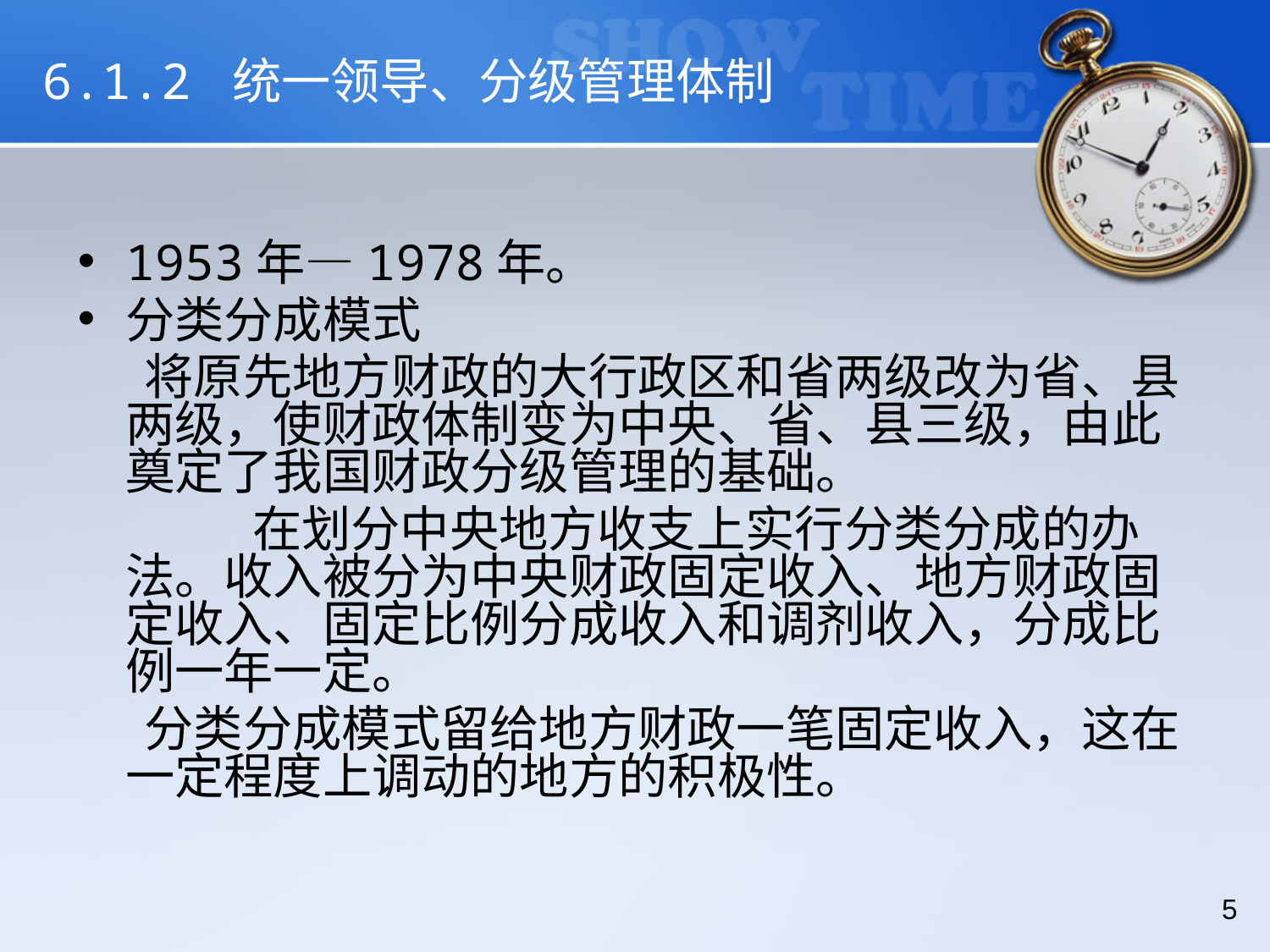

# 6.1.2 统一领导、分级管理体制
1953年—1978年。
分类分成模式
     将原先地方财政的大行政区和省两级改为省、县两级，使财政体制变为中央、省、县三级，由此奠定了我国财政分级管理的基础。
		在划分中央地方收支上实行分类分成的办法。收入被分为中央财政固定收入、地方财政固定收入、固定比例分成收入和调剂收入，分成比例一年一定。
     分类分成模式留给地方财政一笔固定收入，这在一定程度上调动的地方的积极性。
5